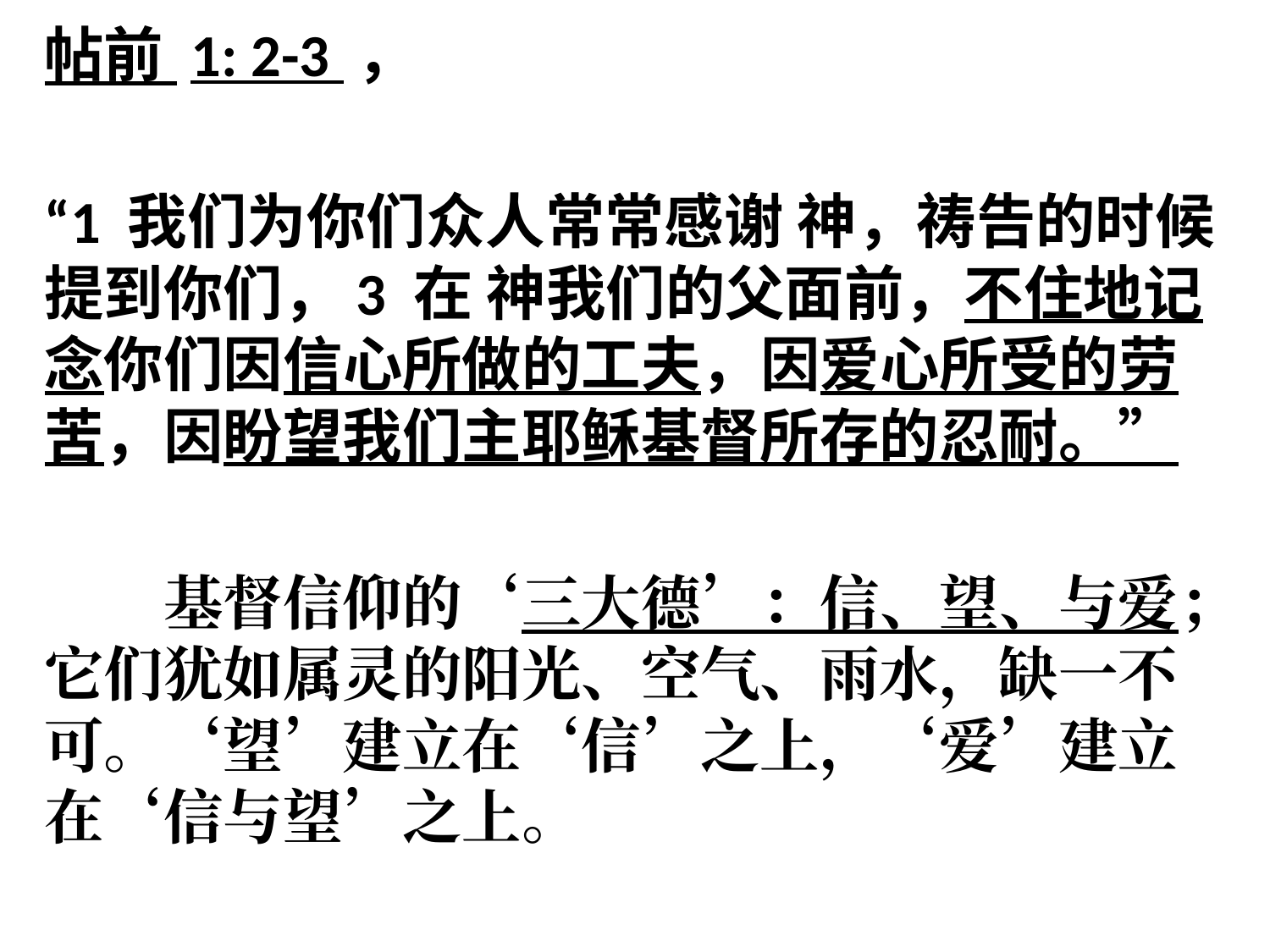

帖前 1: 2-3 ，

“1 我们为你们众人常常感谢 神，祷告的时候提到你们，3 在 神我们的父面前，不住地记念你们因信心所做的工夫，因爱心所受的劳苦，因盼望我们主耶稣基督所存的忍耐。”

	基督信仰的‘三大德’：信、望、与爱；它们犹如属灵的阳光、空气、雨水，缺一不可。‘望’建立在‘信’之上，‘爱’建立在‘信与望’之上。